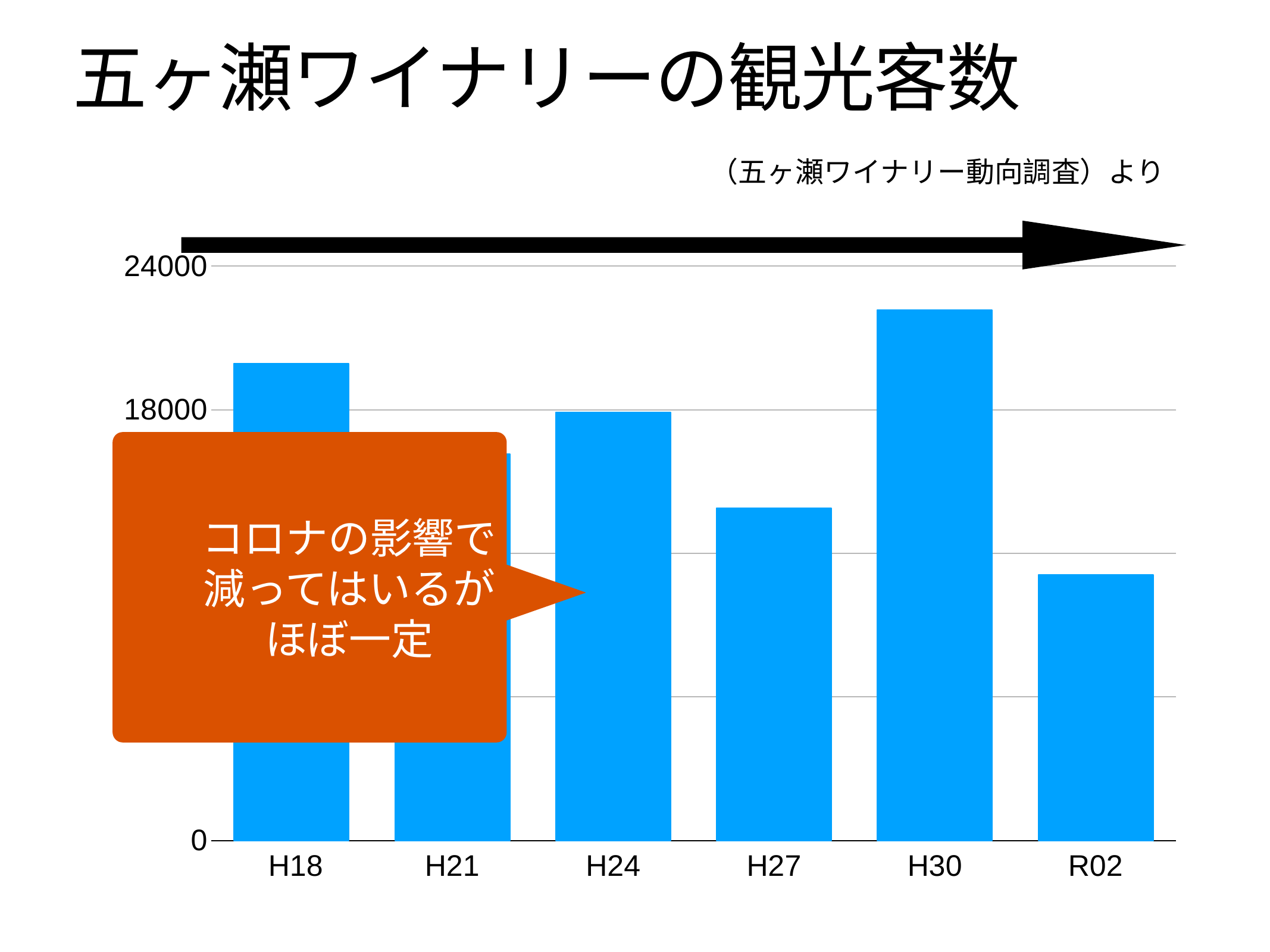

# 五ヶ瀬ワイナリーの観光客数
　　　　　　　　　　　　　　　　　　　　　　　（五ヶ瀬ワイナリー動向調査）より

[unsupported chart]

コロナの影響で
減ってはいるが
ほぼ一定